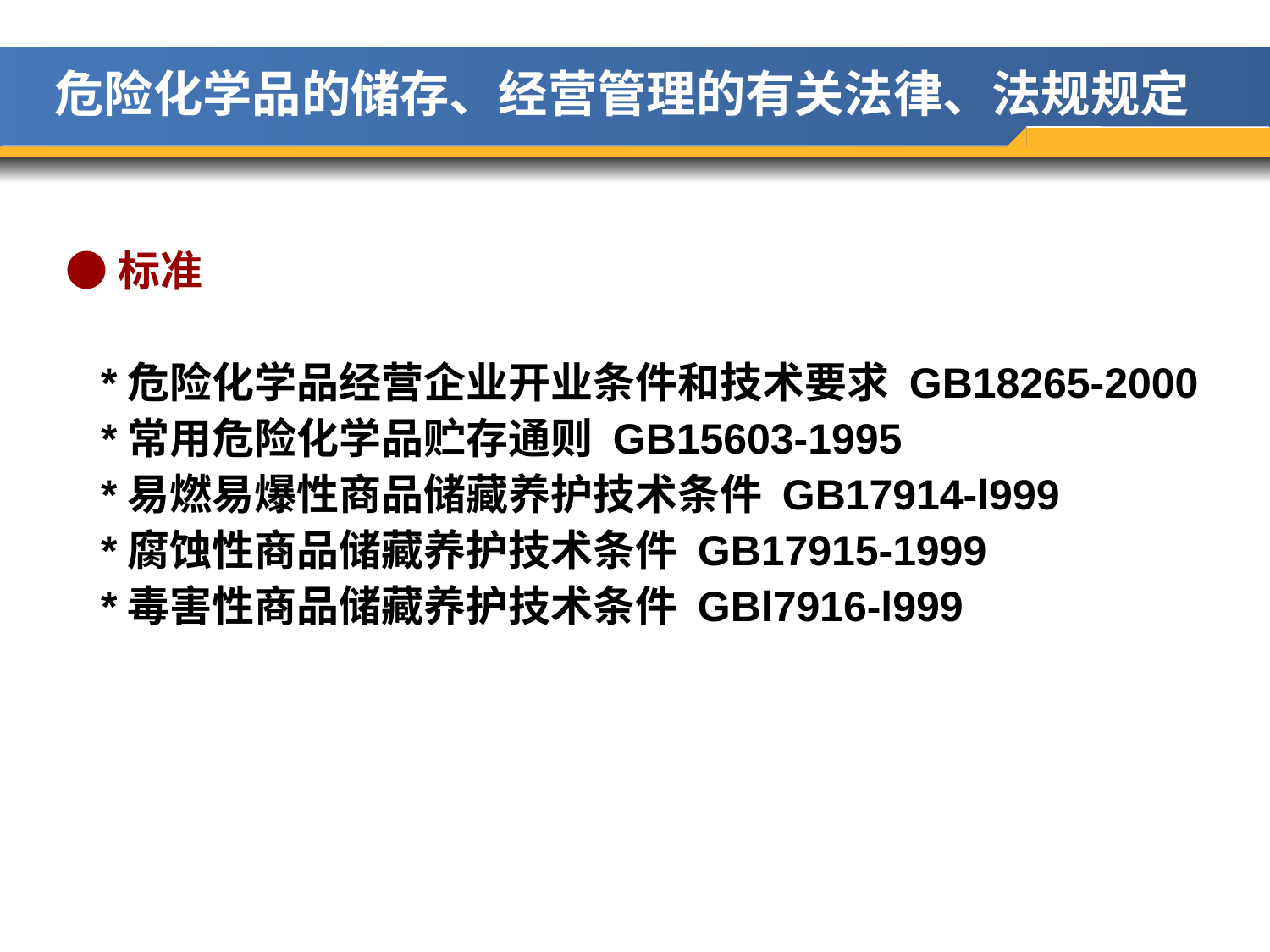

危险化学品的储存、经营管理的有关法律、法规规定

●标准

   *危险化学品经营企业开业条件和技术要求 GB18265-2000
   *常用危险化学品贮存通则 GB15603-1995
   *易燃易爆性商品储藏养护技术条件 GB17914-l999
   *腐蚀性商品储藏养护技术条件 GB17915-1999
   *毒害性商品储藏养护技术条件 GBl7916-l999